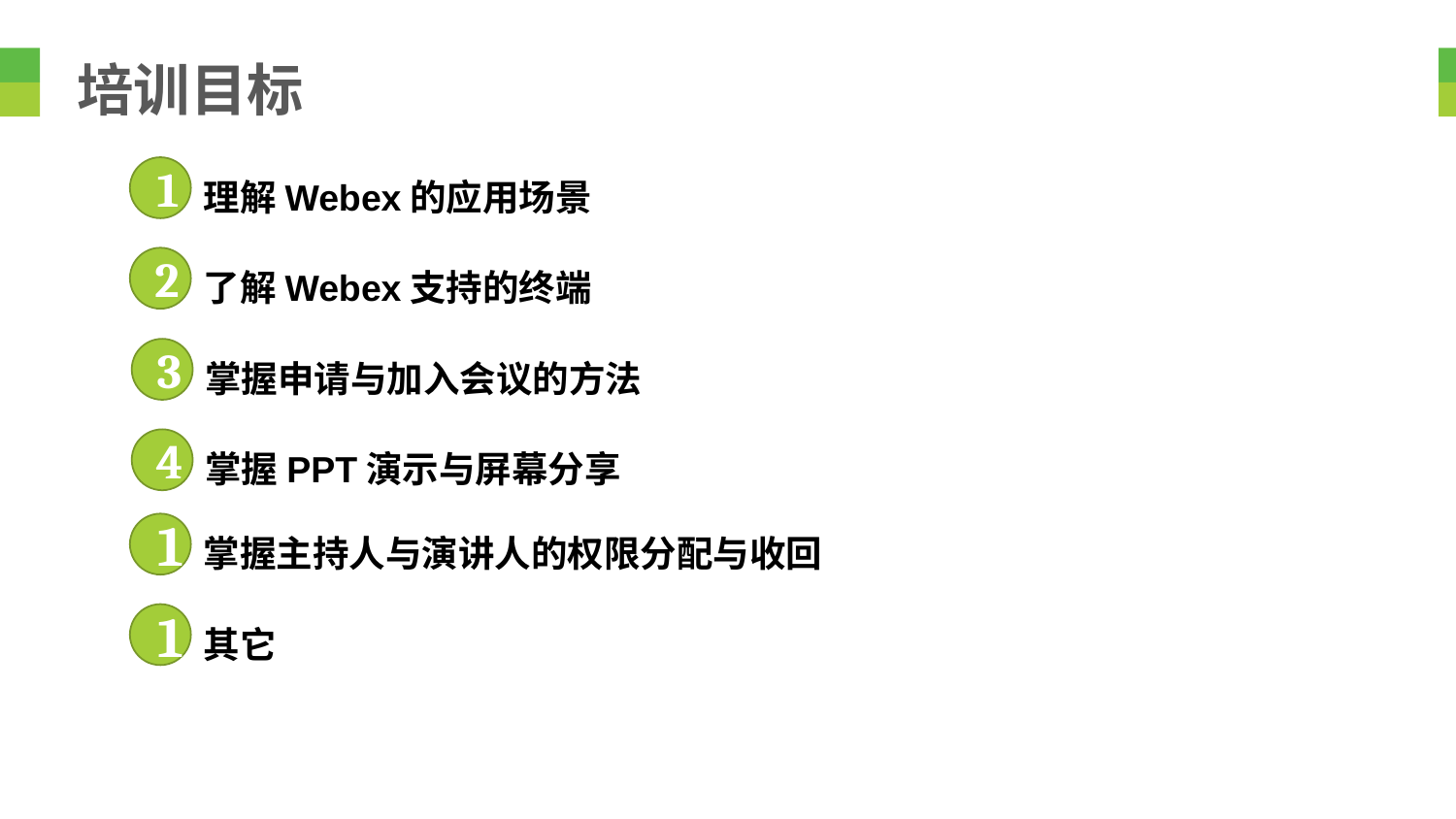

培训目标
理解Webex的应用场景
1
了解Webex支持的终端
2
掌握申请与加入会议的方法
3
掌握PPT演示与屏幕分享
4
掌握主持人与演讲人的权限分配与收回
1
其它
1